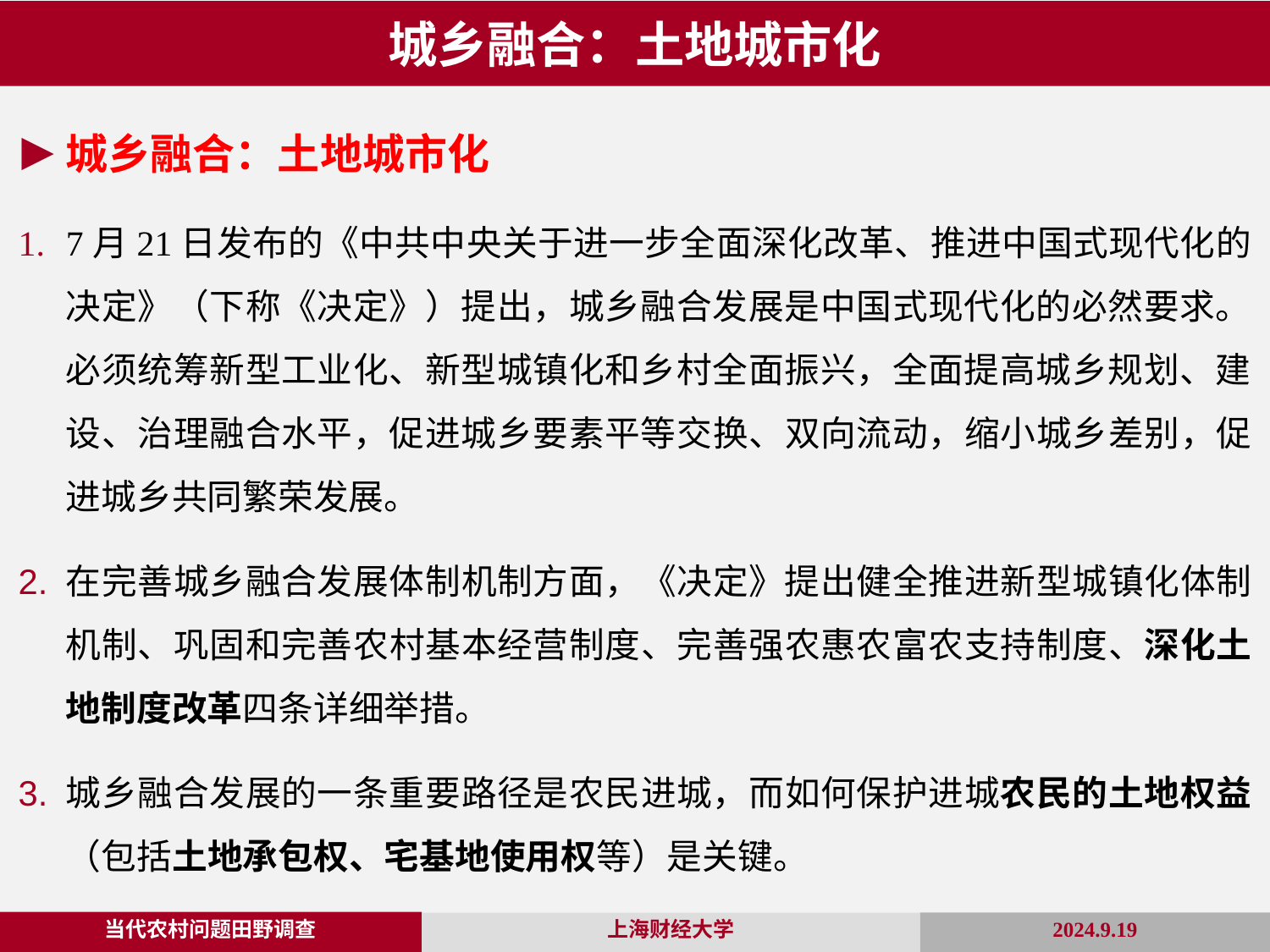

城乡融合：土地城市化
城乡融合：土地城市化
7月21日发布的《中共中央关于进一步全面深化改革、推进中国式现代化的决定》（下称《决定》）提出，城乡融合发展是中国式现代化的必然要求。必须统筹新型工业化、新型城镇化和乡村全面振兴，全面提高城乡规划、建设、治理融合水平，促进城乡要素平等交换、双向流动，缩小城乡差别，促进城乡共同繁荣发展。
在完善城乡融合发展体制机制方面，《决定》提出健全推进新型城镇化体制机制、巩固和完善农村基本经营制度、完善强农惠农富农支持制度、深化土地制度改革四条详细举措。
城乡融合发展的一条重要路径是农民进城，而如何保护进城农民的土地权益（包括土地承包权、宅基地使用权等）是关键。

当代农村问题田野调查
2024.9.19
上海财经大学